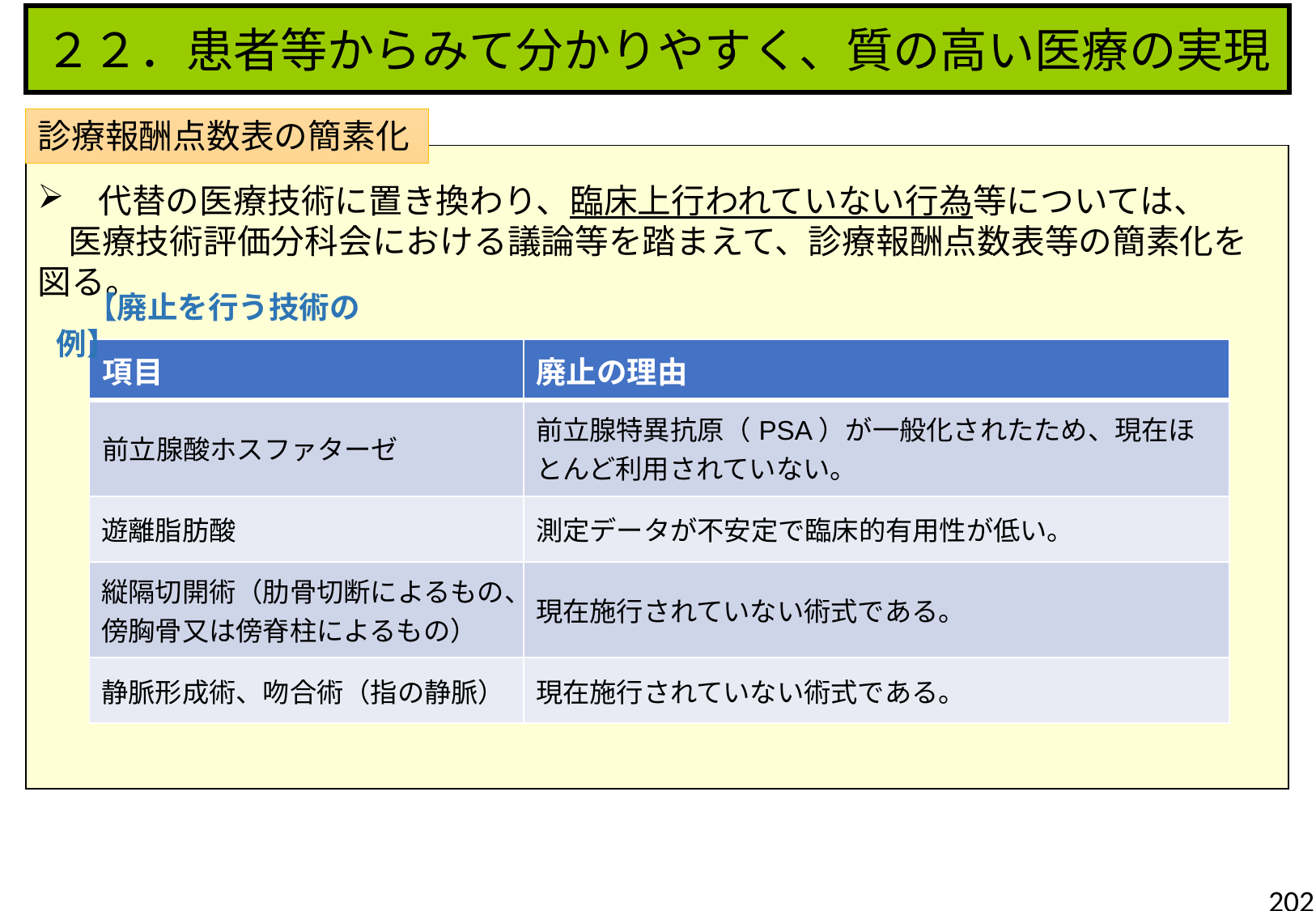

２２．患者等からみて分かりやすく、質の高い医療の実現
診療報酬点数表の簡素化

　代替の医療技術に置き換わり、臨床上行われていない行為等については、
   医療技術評価分科会における議論等を踏まえて、診療報酬点数表等の簡素化を図る。

　【廃止を行う技術の例】
| 項目 | 廃止の理由 |
| --- | --- |
| 前立腺酸ホスファターゼ | 前立腺特異抗原（PSA）が一般化されたため、現在ほとんど利用されていない。 |
| 遊離脂肪酸 | 測定データが不安定で臨床的有用性が低い。 |
| 縦隔切開術（肋骨切断によるもの、傍胸骨又は傍脊柱によるもの） | 現在施行されていない術式である。 |
| 静脈形成術、吻合術（指の静脈） | 現在施行されていない術式である。 |
202